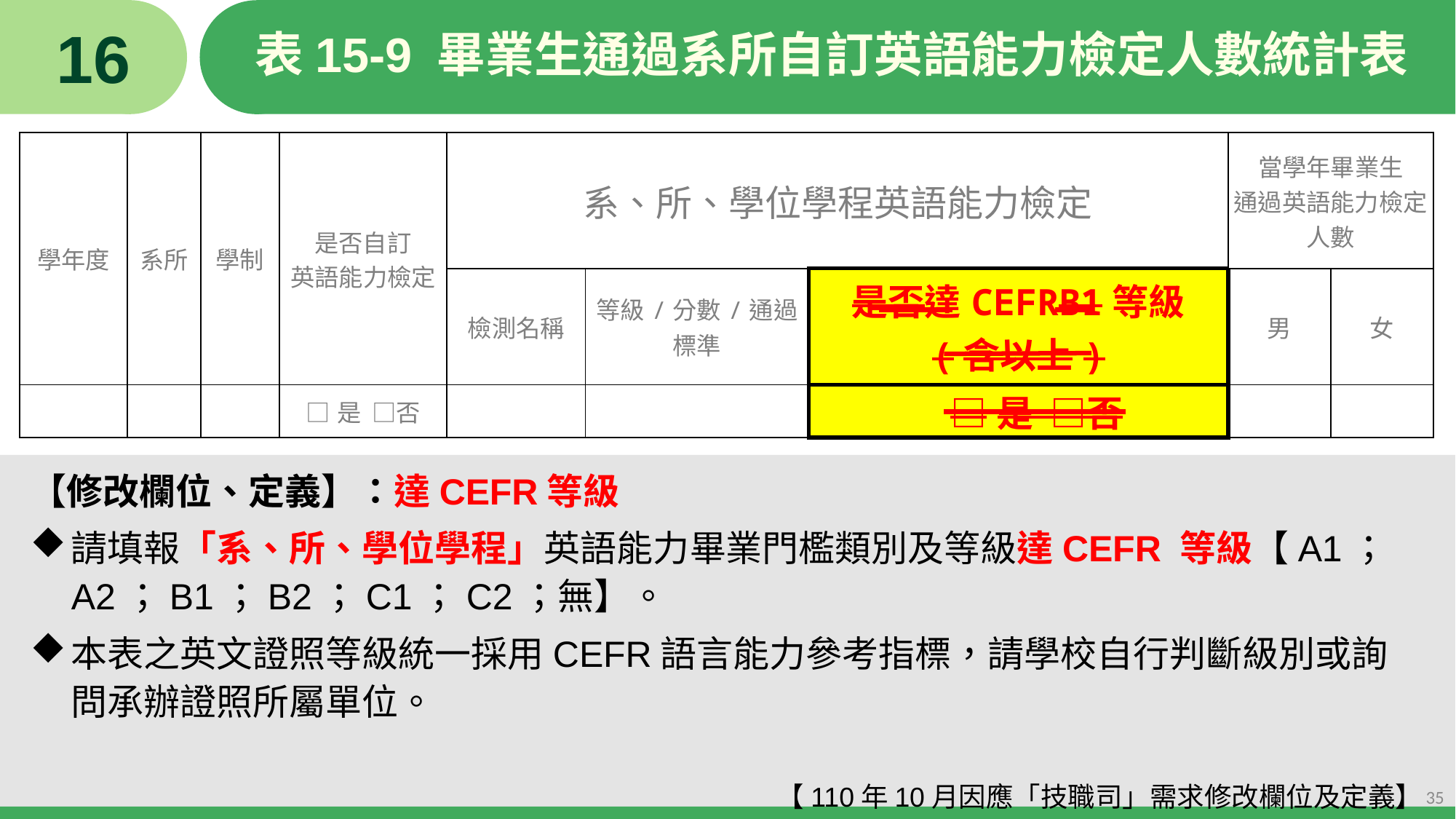

16
# 表15-9 畢業生通過系所自訂英語能力檢定人數統計表
| 學年度 | 系所 | 學制 | 是否自訂 英語能力檢定 | 系、所、學位學程英語能力檢定 |  |  | 當學年畢業生 通過英語能力檢定人數 |  |
| --- | --- | --- | --- | --- | --- | --- | --- | --- |
|  |  |  |  | 檢測名稱 | 等級/分數/通過標準 | 是否達CEFRB1等級 (含以上) | 男 | 女 |
|  |  |  | □是 □否 |  |  | □是 □否 |  |  |
【修改欄位、定義】：達CEFR等級
請填報「系、所、學位學程」英語能力畢業門檻類別及等級達CEFR 等級【A1；A2；B1；B2；C1；C2；無】。
本表之英文證照等級統一採用CEFR語言能力參考指標，請學校自行判斷級別或詢問承辦證照所屬單位。

【110年10月因應「技職司」需求修改欄位及定義】

35